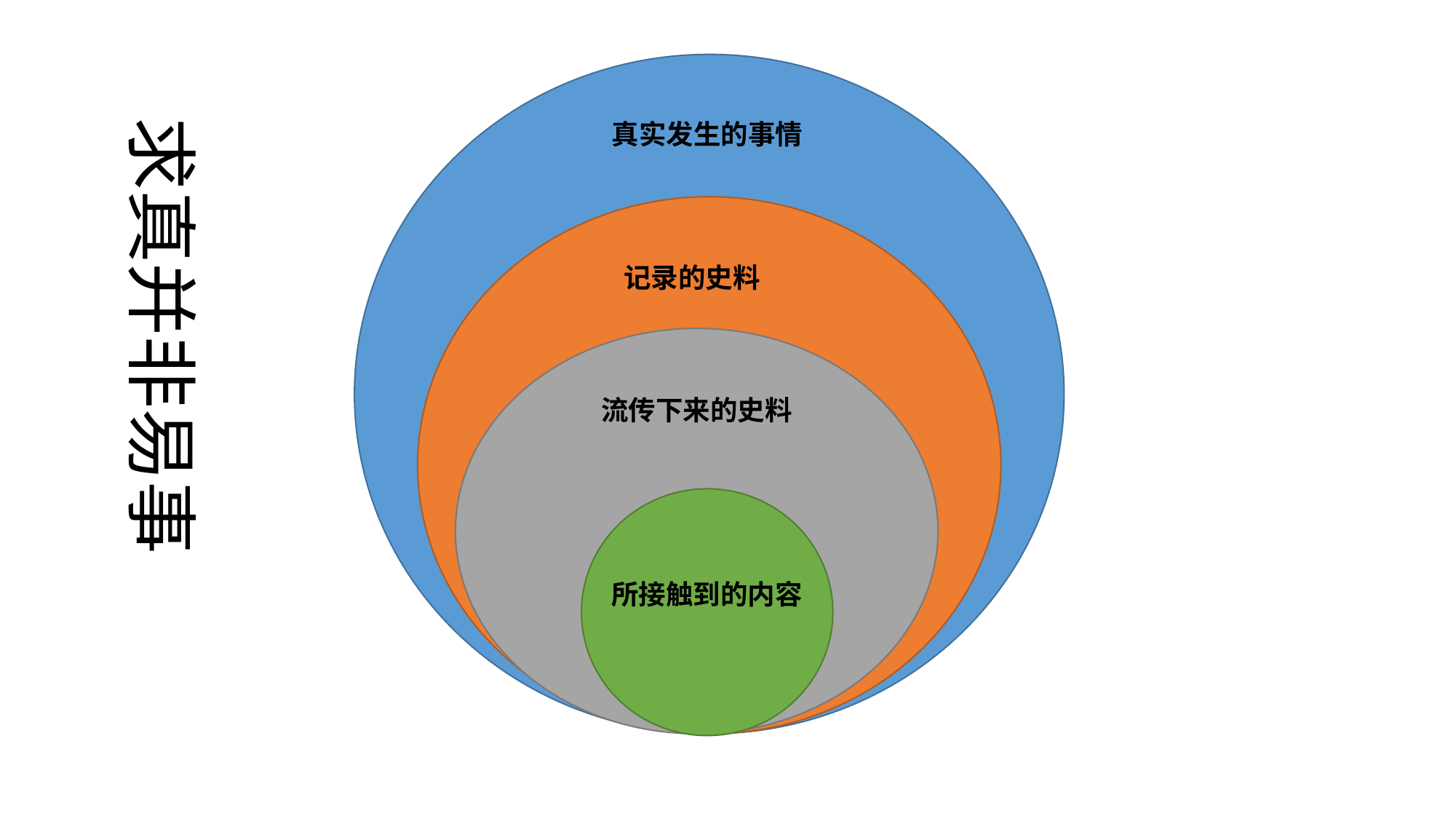

求真并非易事
真实发生的事情

记录的史料

流传下来的史料

所接触到的内容